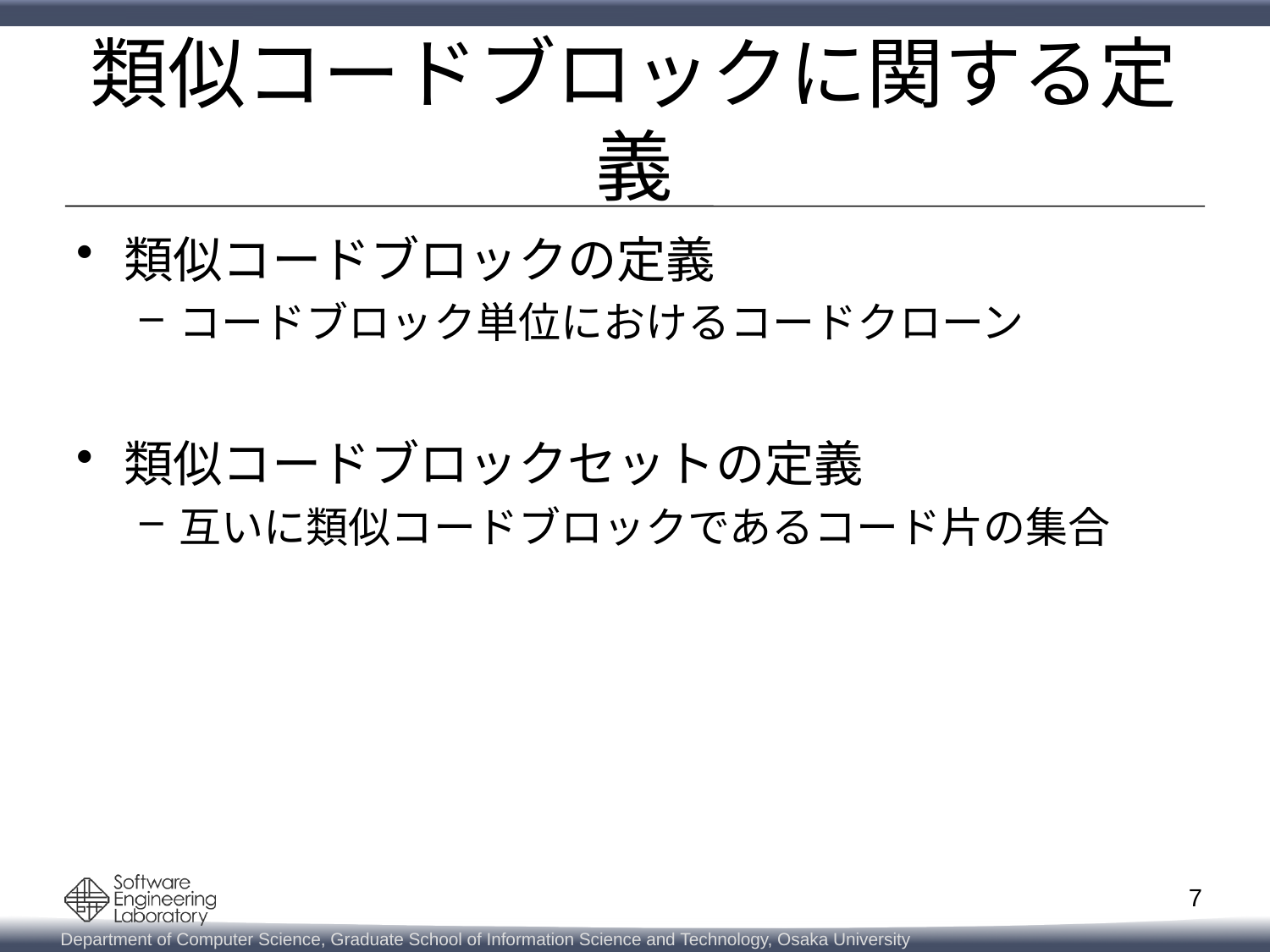

# 類似コードブロックに関する定義
類似コードブロックの定義
コードブロック単位におけるコードクローン

類似コードブロックセットの定義
互いに類似コードブロックであるコード片の集合
7